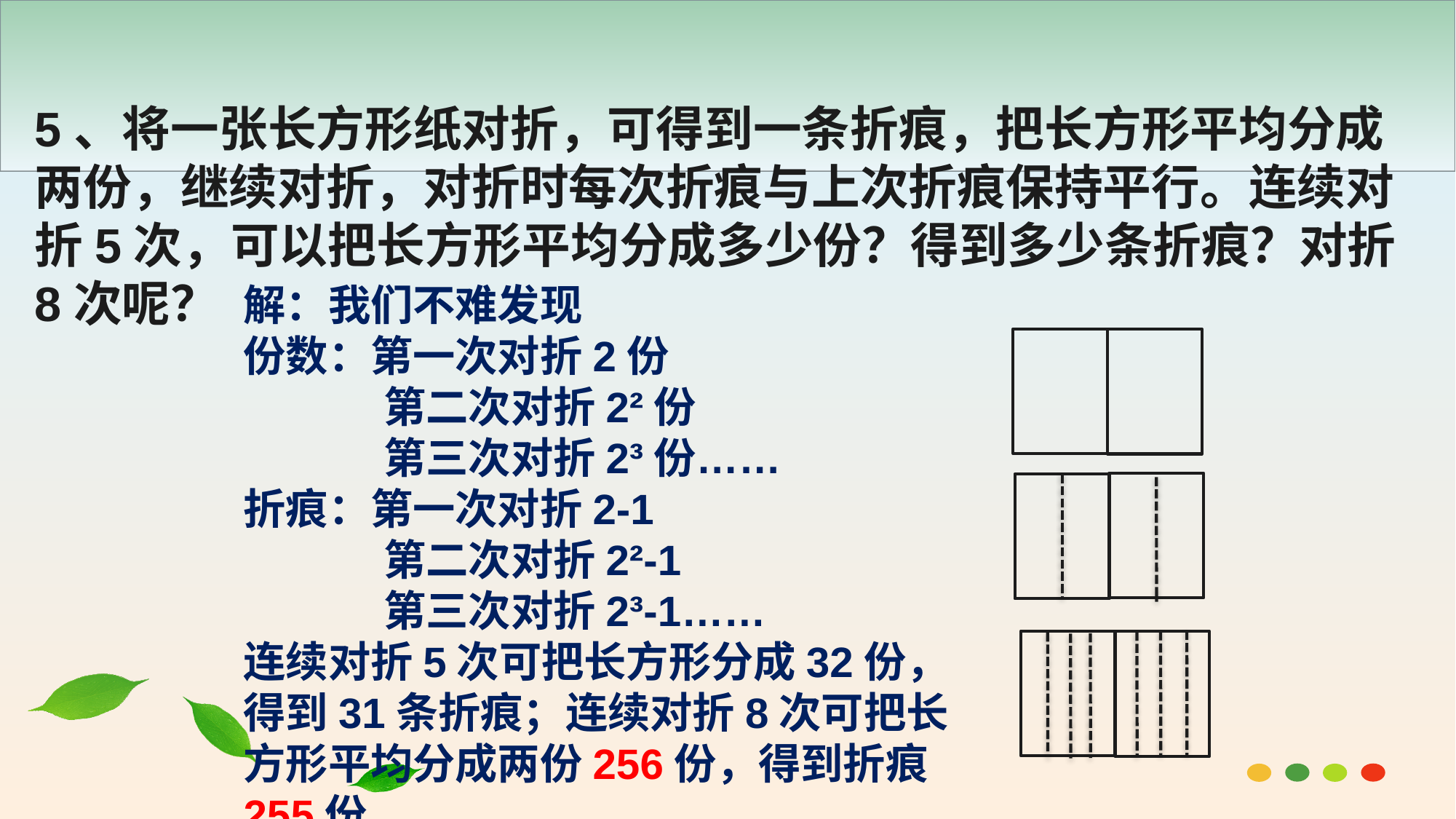

5、将一张长方形纸对折，可得到一条折痕，把长方形平均分成两份，继续对折，对折时每次折痕与上次折痕保持平行。连续对折5次，可以把长方形平均分成多少份？得到多少条折痕？对折8次呢？
解：我们不难发现
份数：第一次对折2份
           第二次对折2²份
           第三次对折2³份……
折痕：第一次对折2-1
           第二次对折2²-1
           第三次对折2³-1……
连续对折5次可把长方形分成32份，得到31条折痕；连续对折8次可把长方形平均分成两份256份，得到折痕255份。